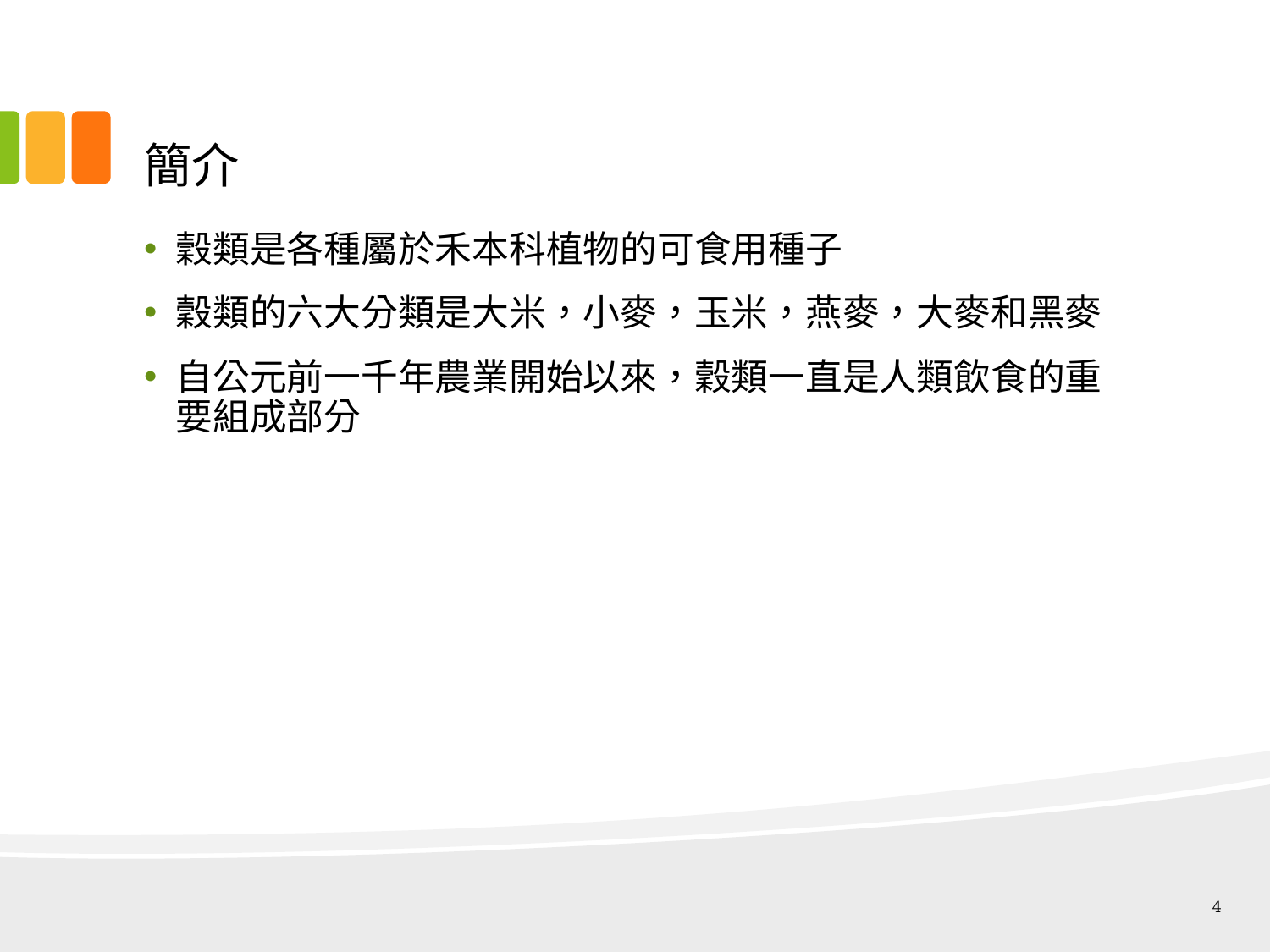

# 簡介
穀類是各種屬於禾本科植物的可食用種子
穀類的六大分類是大米，小麥，玉米，燕麥，大麥和黑麥
自公元前一千年農業開始以來，穀類一直是人類飲食的重要組成部分

4